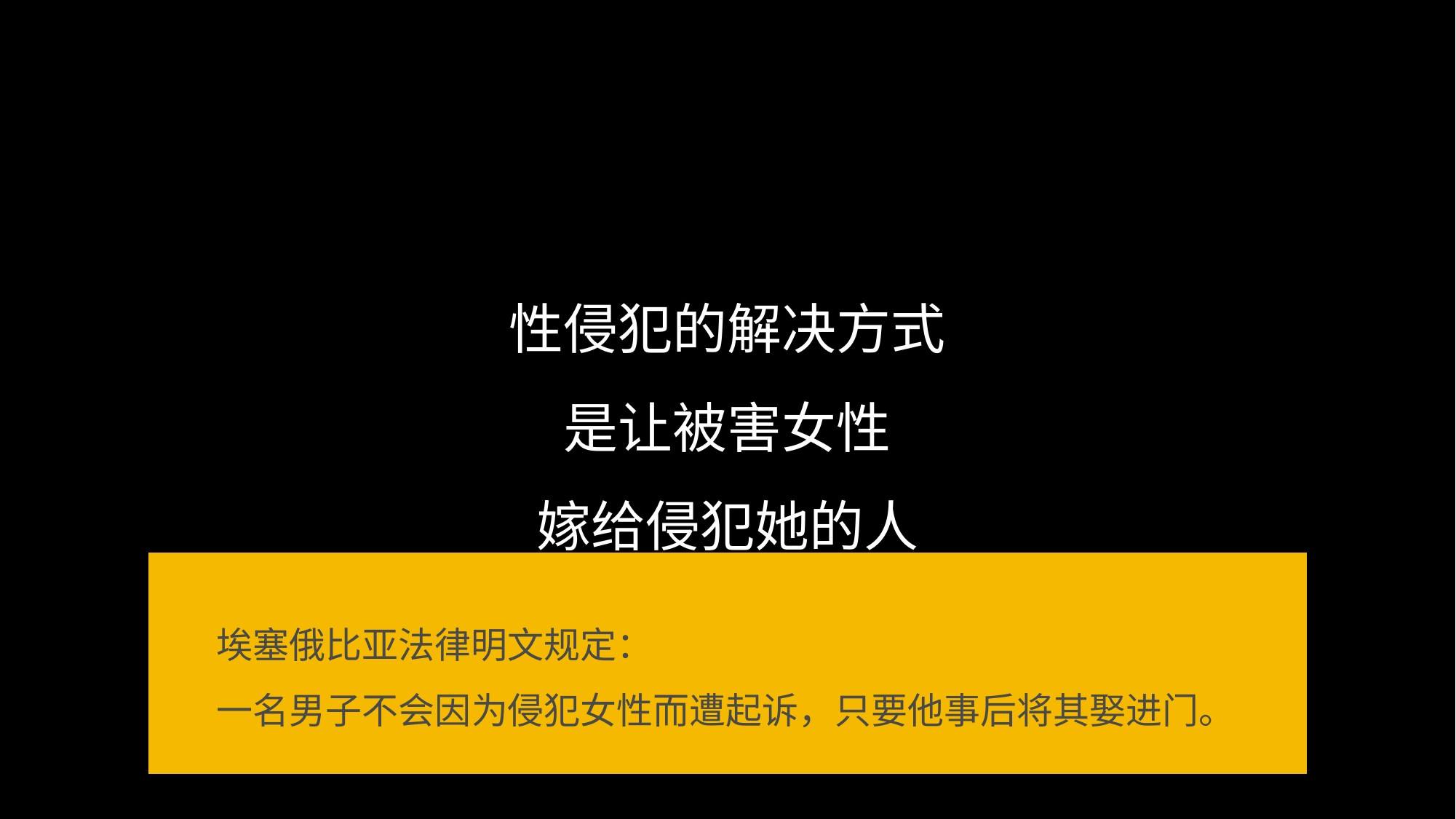

性侵犯的解决方式
是让被害女性
嫁给侵犯她的人
#

埃塞俄比亚法律明文规定：
一名男子不会因为侵犯女性而遭起诉，只要他事后将其娶进门。